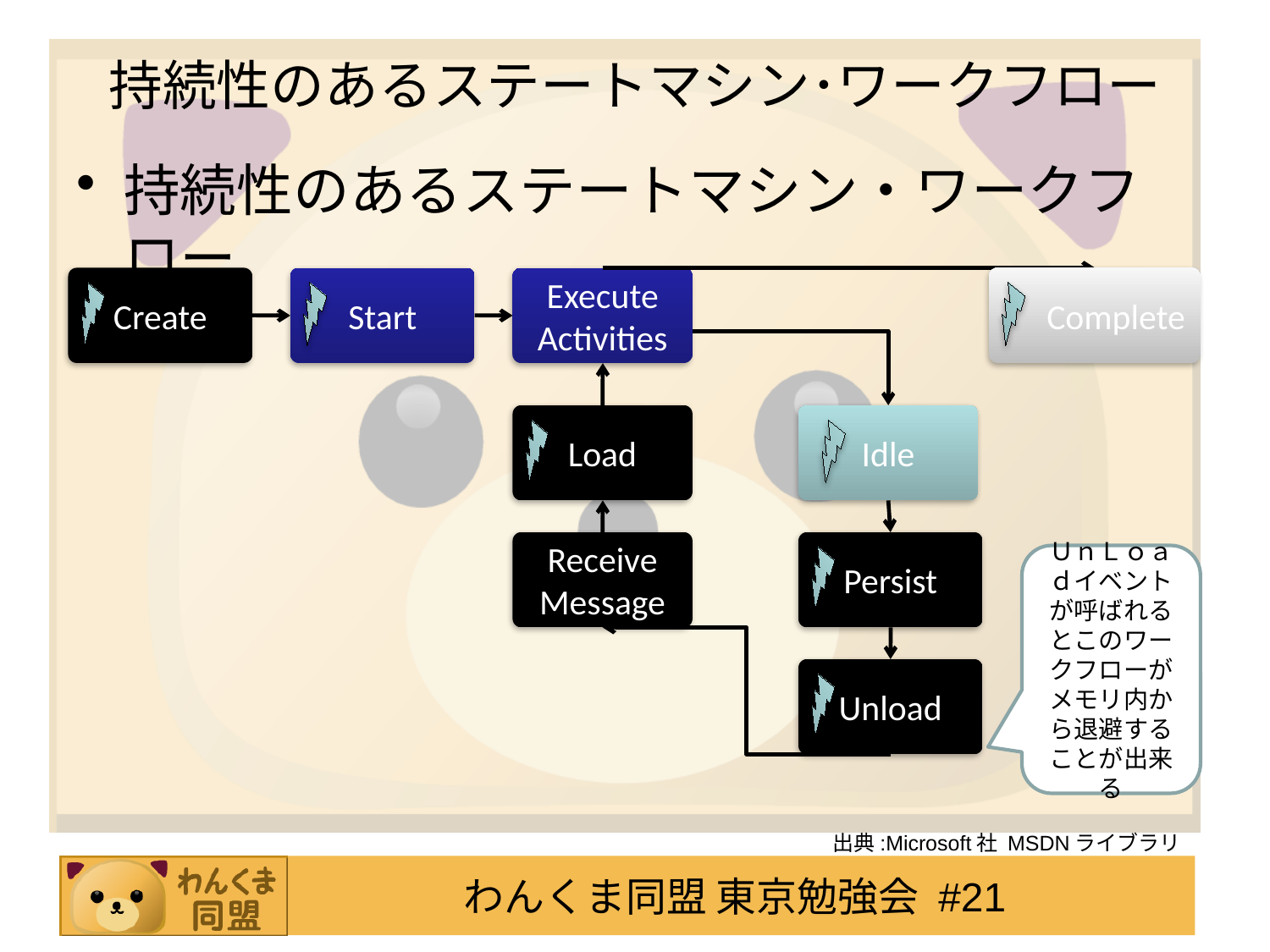

# 持続性のあるステートマシン･ワークフロー
持続性のあるステートマシン・ワークフロー

Create

Complete

Start
Execute Activities

Load

Idle

Receive
Message
Persist

ＵｎＬｏａｄイベントが呼ばれるとこのワークフローがメモリ内から退避することが出来る
Unload

出典:Microsoft社 MSDNライブラリ